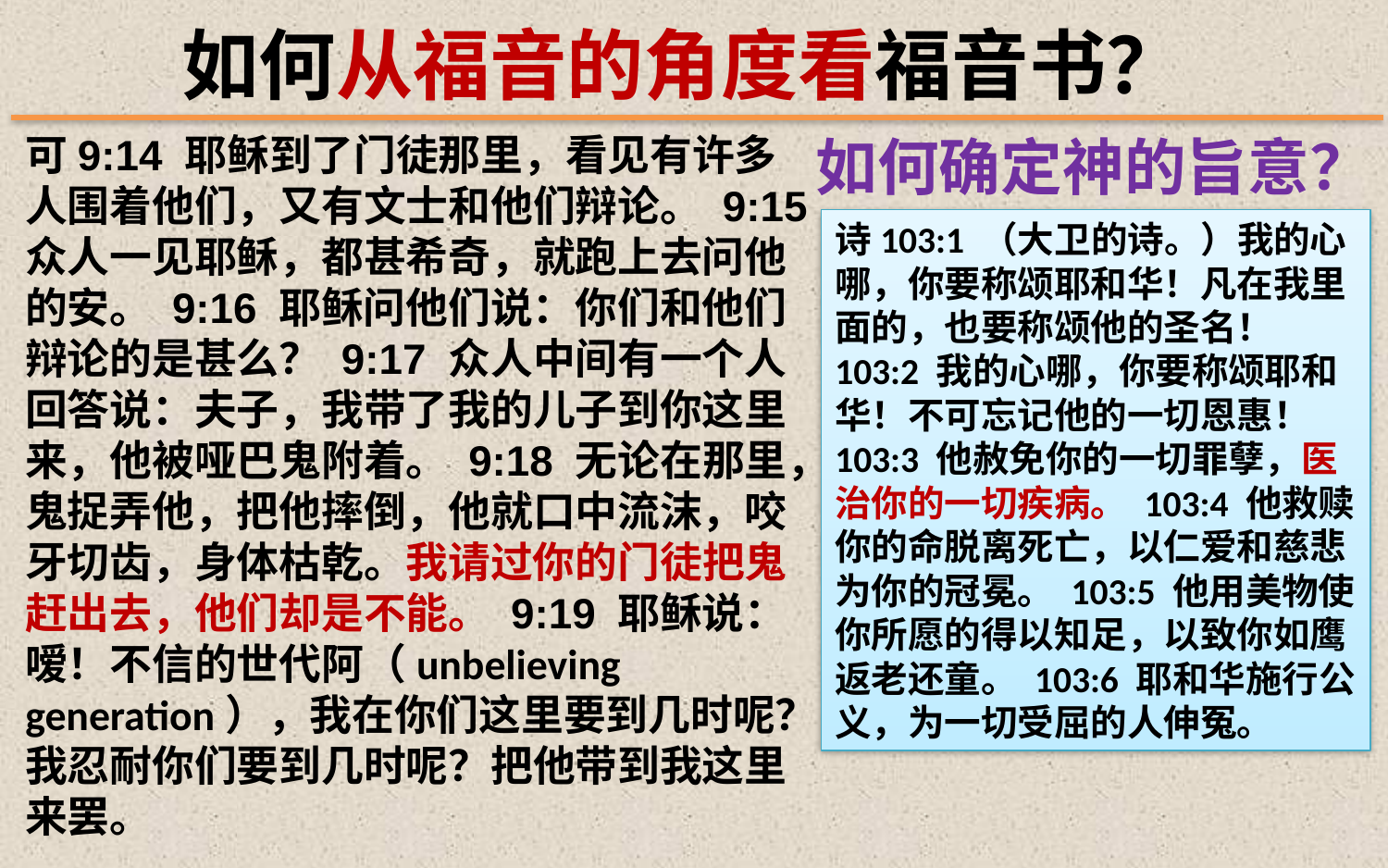

如何从福音的角度看福音书？
可9:14 耶稣到了门徒那里，看见有许多人围着他们，又有文士和他们辩论。 9:15 众人一见耶稣，都甚希奇，就跑上去问他的安。 9:16 耶稣问他们说：你们和他们辩论的是甚么？ 9:17 众人中间有一个人回答说：夫子，我带了我的儿子到你这里来，他被哑巴鬼附着。 9:18 无论在那里，鬼捉弄他，把他摔倒，他就口中流沫，咬牙切齿，身体枯乾。我请过你的门徒把鬼赶出去，他们却是不能。 9:19 耶稣说：嗳！不信的世代阿（unbelieving generation），我在你们这里要到几时呢？我忍耐你们要到几时呢？把他带到我这里来罢。
如何确定神的旨意？
诗103:1 （大卫的诗。）我的心哪，你要称颂耶和华！凡在我里面的，也要称颂他的圣名！ 103:2 我的心哪，你要称颂耶和华！不可忘记他的一切恩惠！ 103:3 他赦免你的一切罪孽，医治你的一切疾病。 103:4 他救赎你的命脱离死亡，以仁爱和慈悲为你的冠冕。 103:5 他用美物使你所愿的得以知足，以致你如鹰返老还童。 103:6 耶和华施行公义，为一切受屈的人伸冤。